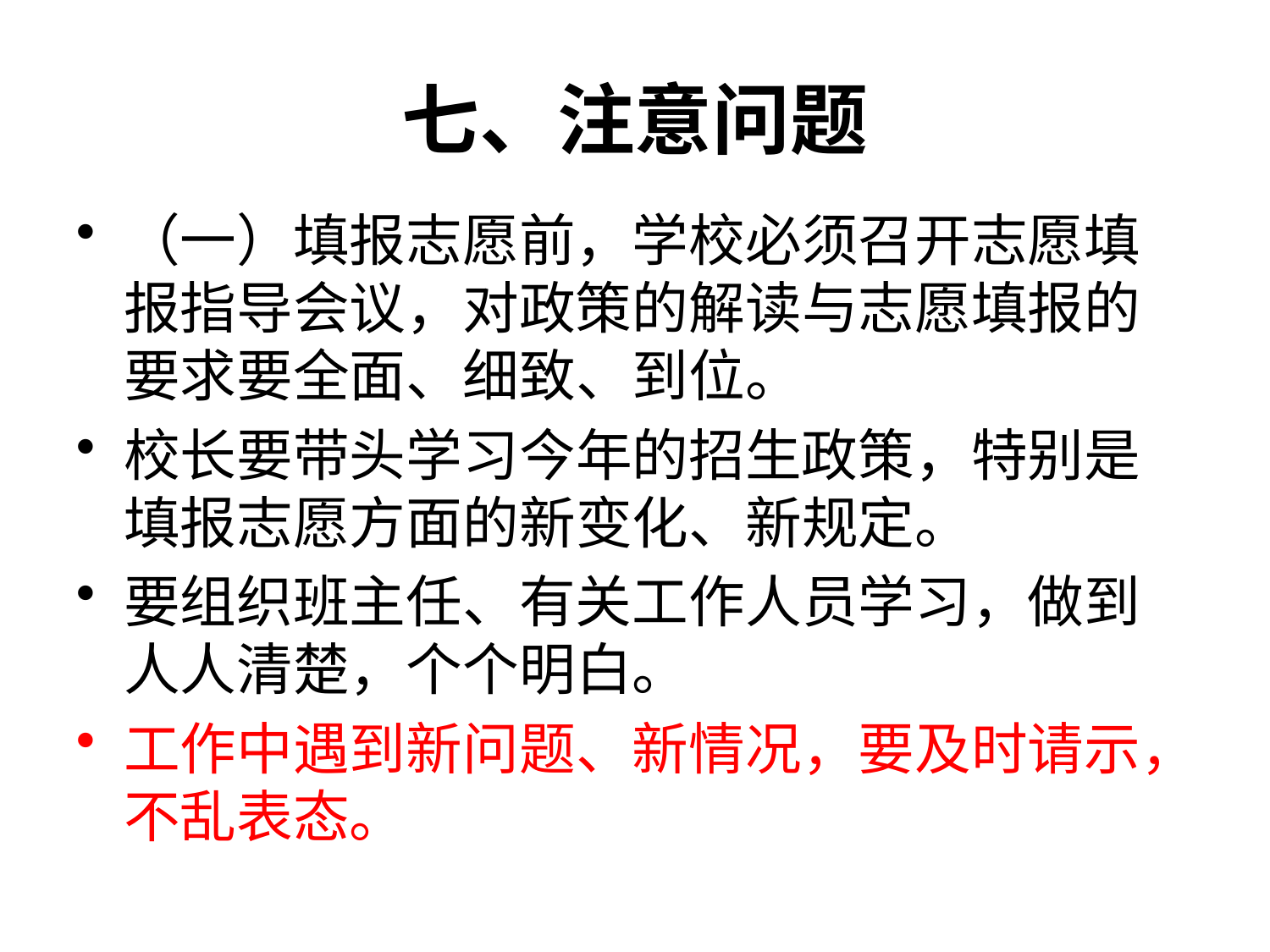

# 七、注意问题
（一）填报志愿前，学校必须召开志愿填报指导会议，对政策的解读与志愿填报的要求要全面、细致、到位。
校长要带头学习今年的招生政策，特别是填报志愿方面的新变化、新规定。
要组织班主任、有关工作人员学习，做到人人清楚，个个明白。
工作中遇到新问题、新情况，要及时请示，不乱表态。